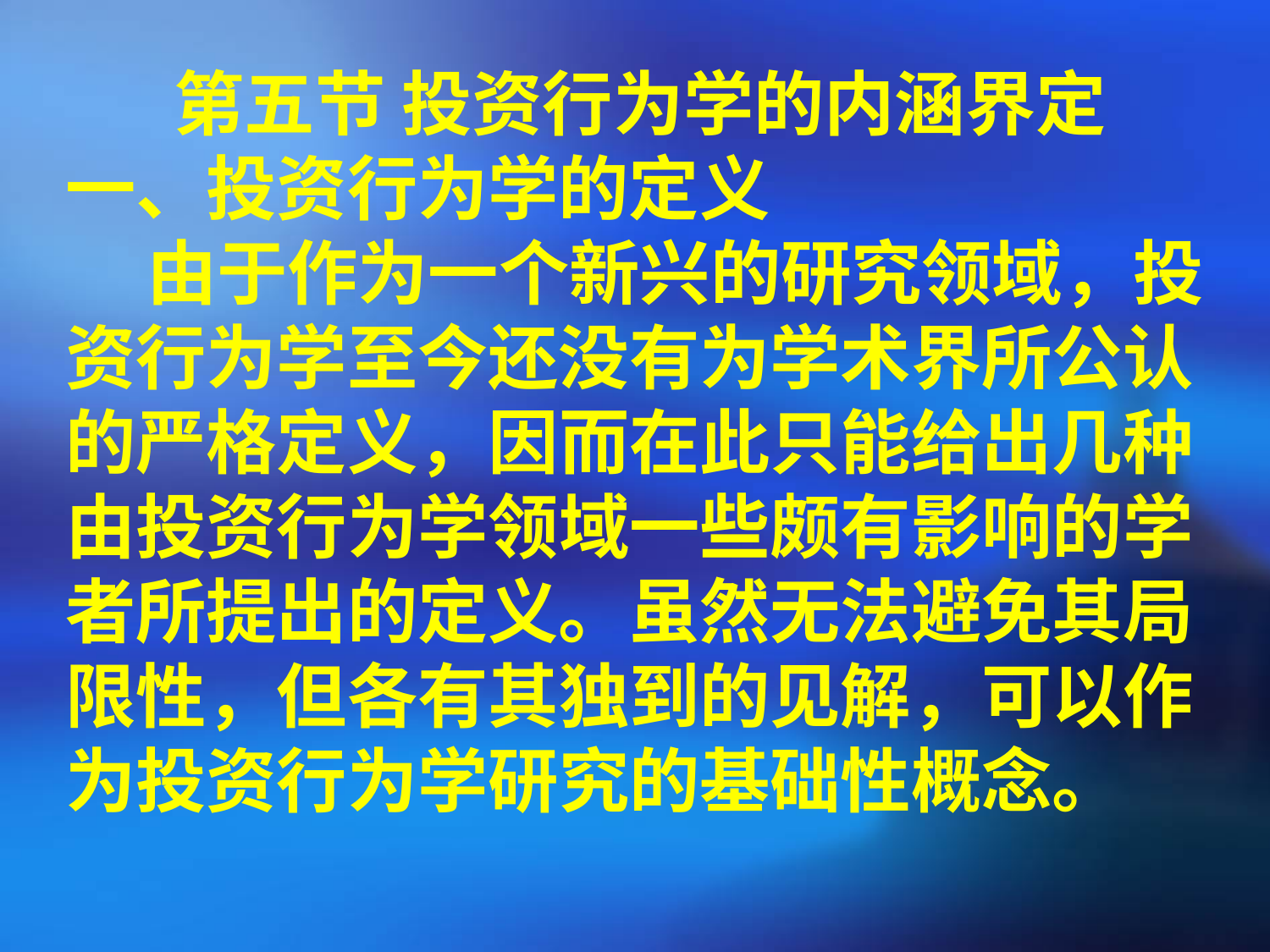

第五节 投资行为学的内涵界定
一、投资行为学的定义
    由于作为一个新兴的研究领域，投资行为学至今还没有为学术界所公认的严格定义，因而在此只能给出几种由投资行为学领域一些颇有影响的学者所提出的定义。虽然无法避免其局限性，但各有其独到的见解，可以作为投资行为学研究的基础性概念。